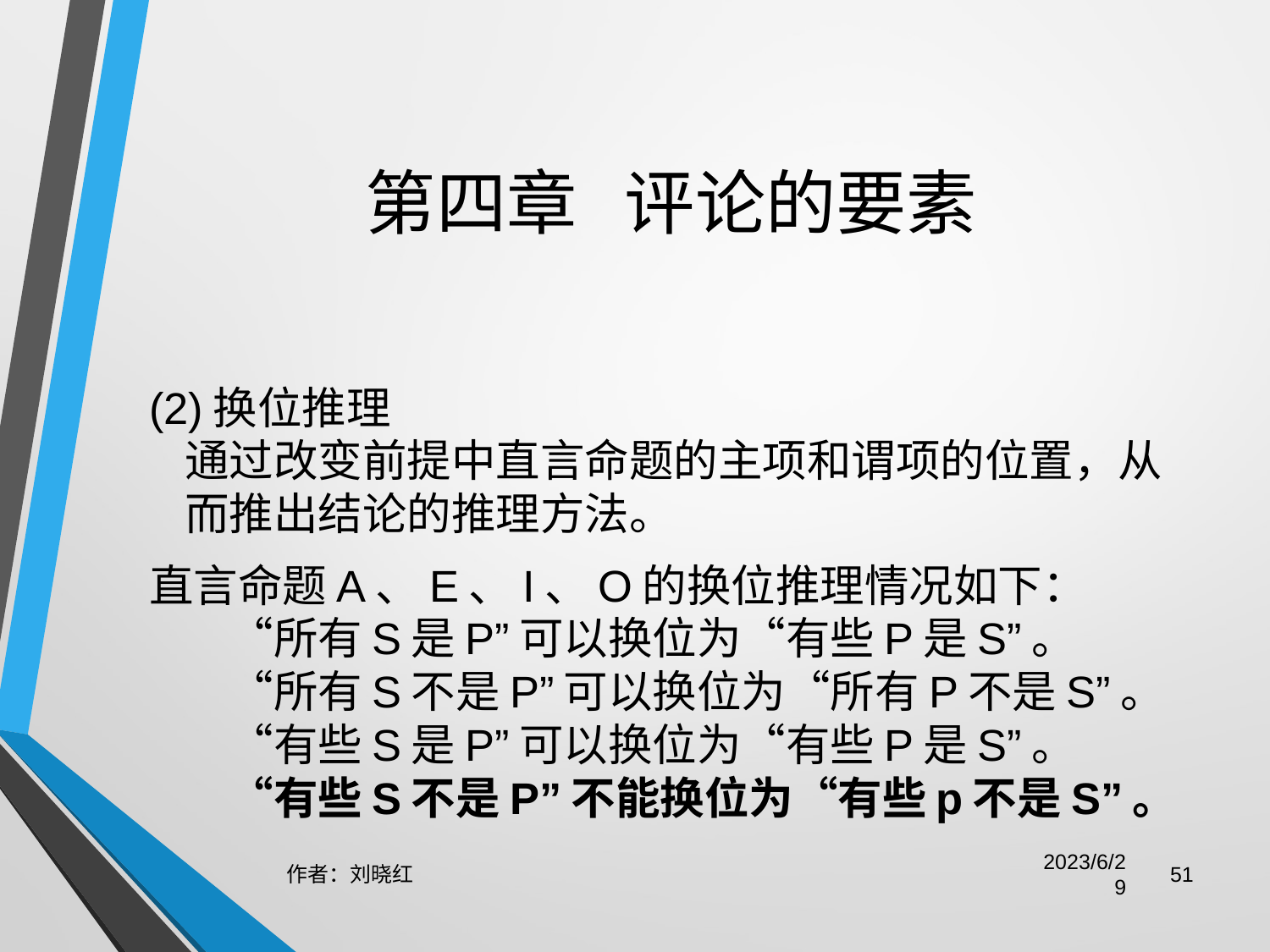

# 第四章   评论的要素
(2)换位推理
通过改变前提中直言命题的主项和谓项的位置，从而推出结论的推理方法。
直言命题A、E、I、O的换位推理情况如下：
　“所有S是P”可以换位为“有些P是S”。
　“所有S不是P”可以换位为“所有P不是S”。
　“有些S是P”可以换位为“有些P是S”。
　“有些S不是P”不能换位为“有些p不是S”。
作者：刘晓红
2023/6/29
51